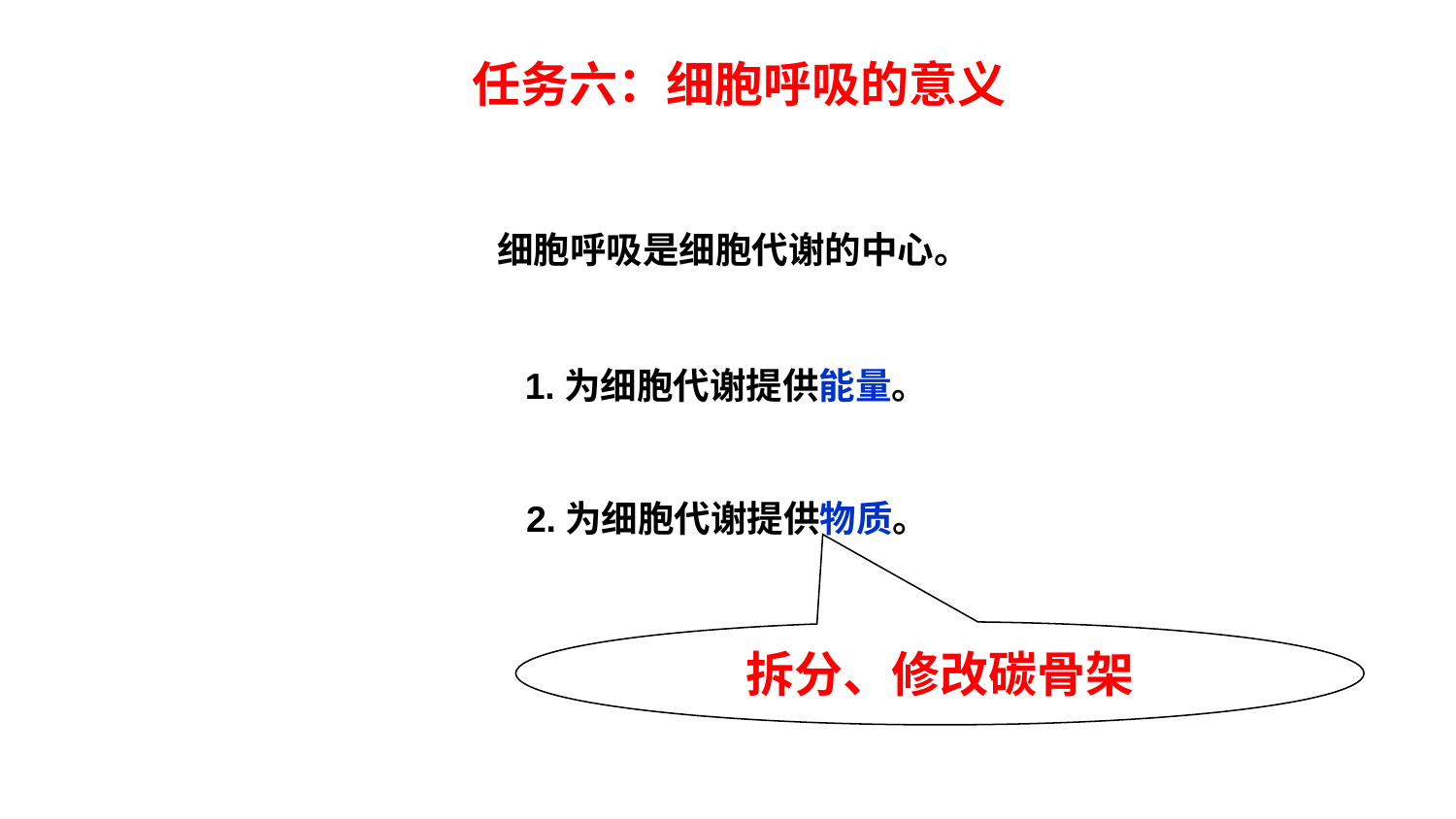

# 任务六：细胞呼吸的意义
细胞呼吸是细胞代谢的中心。
1.为细胞代谢提供能量。
2.为细胞代谢提供物质。
拆分、修改碳骨架